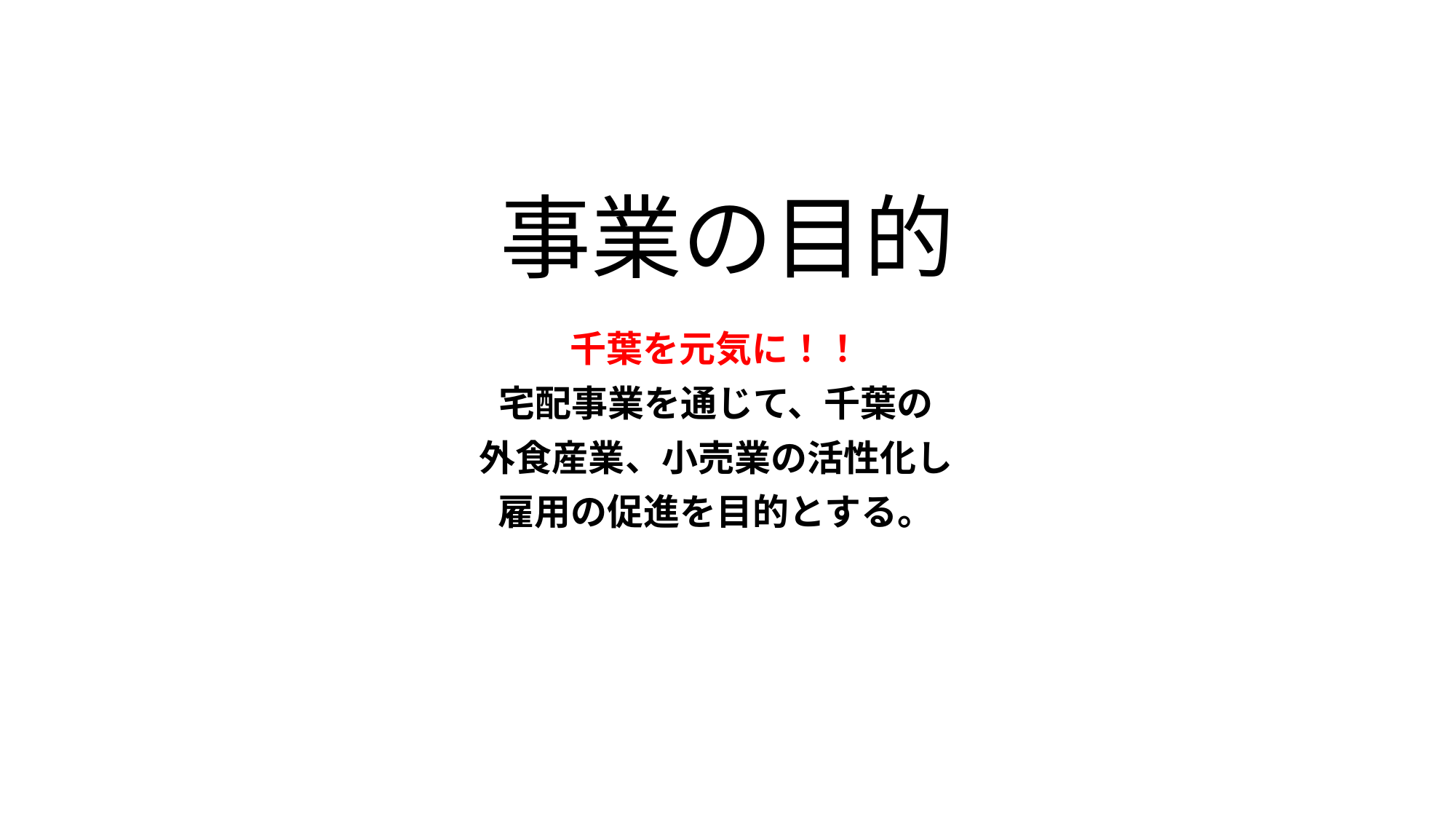

# 事業の目的
千葉を元気に！！
宅配事業を通じて、千葉の
外食産業、小売業の活性化し
雇用の促進を目的とする。